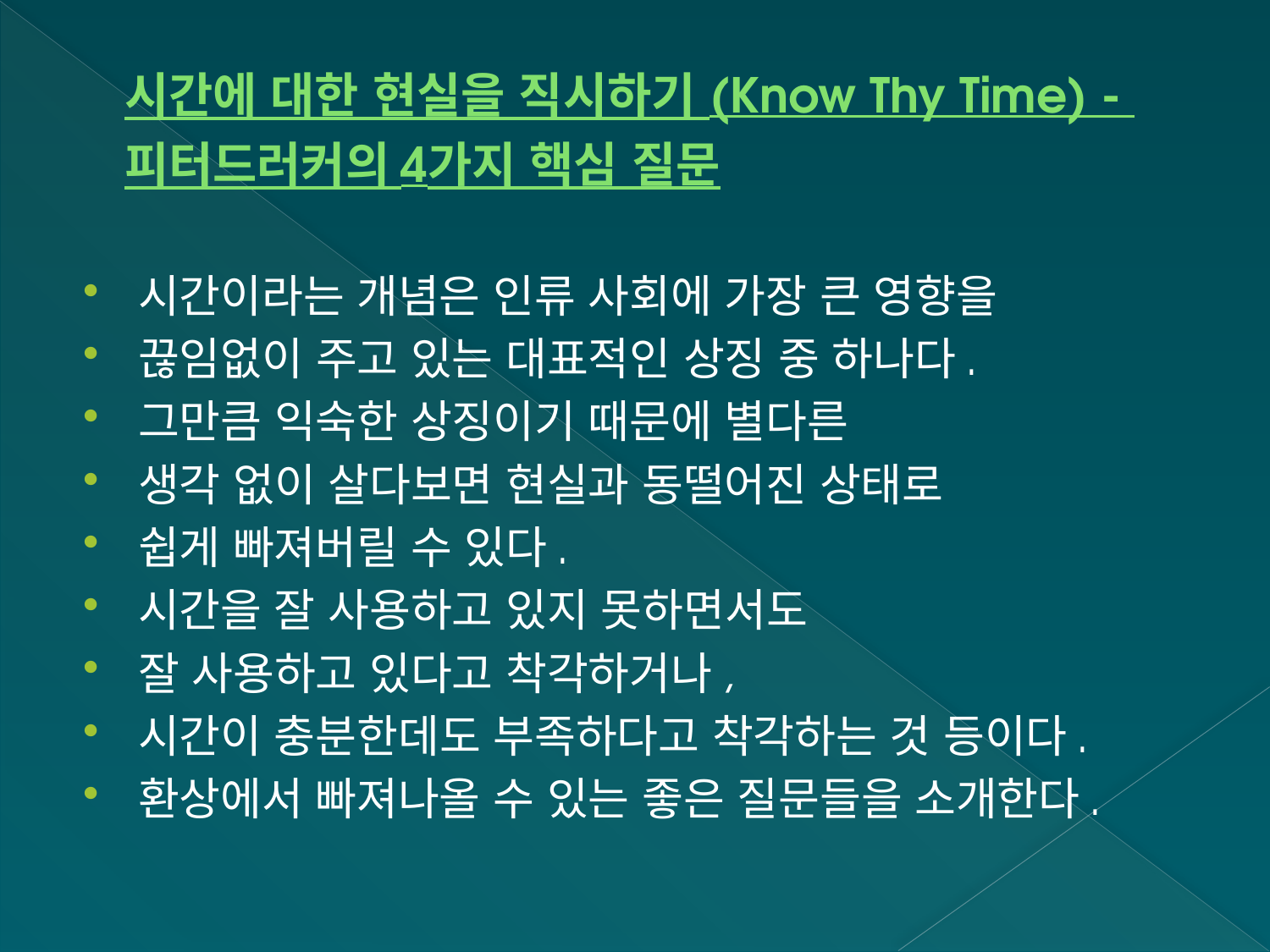

# 시간에 대한 현실을 직시하기 (Know Thy Time) - 피터드러커의 4가지 핵심 질문
시간이라는 개념은 인류 사회에 가장 큰 영향을
끊임없이 주고 있는 대표적인 상징 중 하나다.
그만큼 익숙한 상징이기 때문에 별다른
생각 없이 살다보면 현실과 동떨어진 상태로
쉽게 빠져버릴 수 있다.
시간을 잘 사용하고 있지 못하면서도
잘 사용하고 있다고 착각하거나,
시간이 충분한데도 부족하다고 착각하는 것 등이다.
환상에서 빠져나올 수 있는 좋은 질문들을 소개한다.